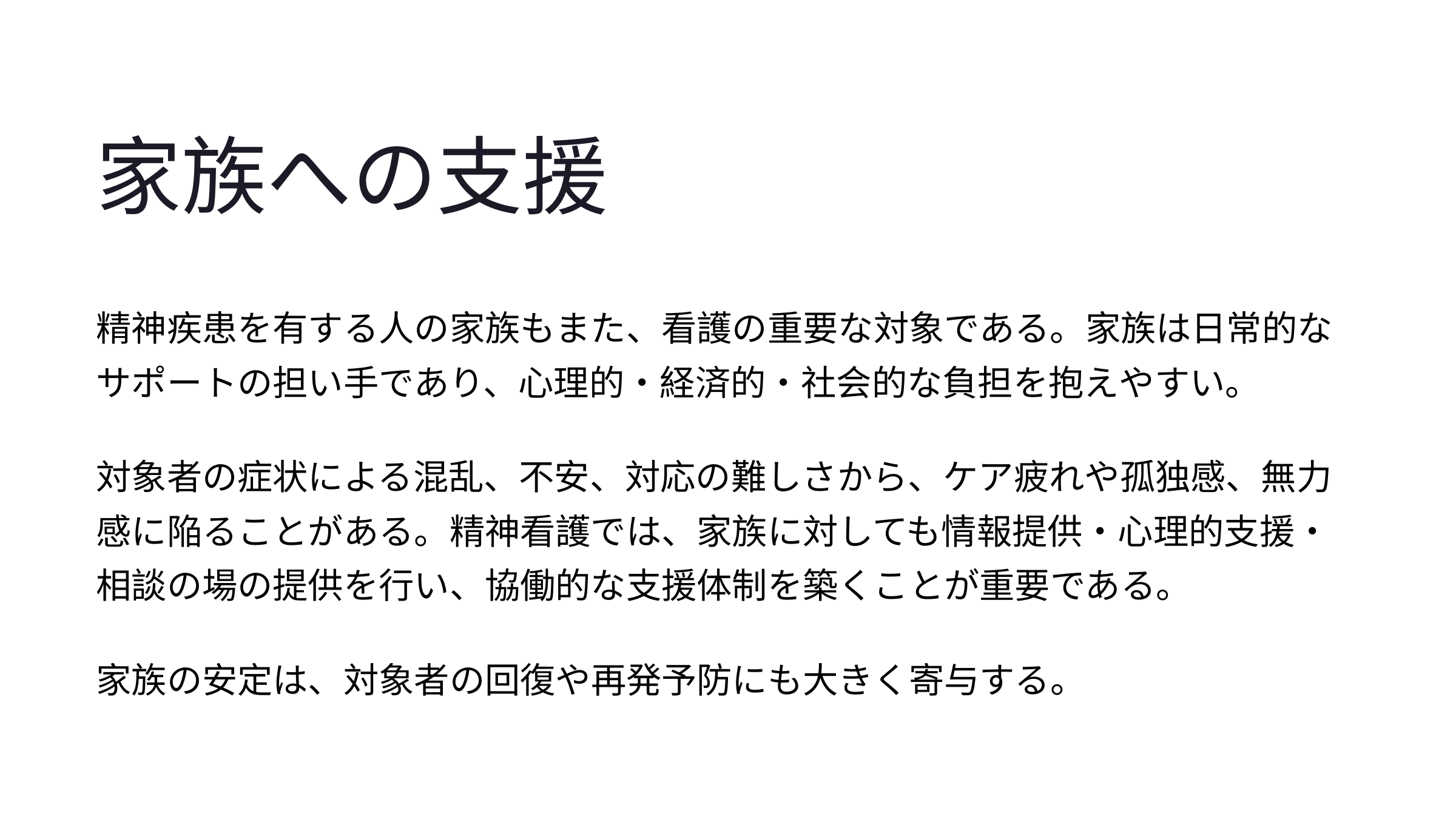

家族への支援
精神疾患を有する人の家族もまた、看護の重要な対象である。家族は日常的なサポートの担い手であり、心理的・経済的・社会的な負担を抱えやすい。
対象者の症状による混乱、不安、対応の難しさから、ケア疲れや孤独感、無力感に陥ることがある。精神看護では、家族に対しても情報提供・心理的支援・相談の場の提供を行い、協働的な支援体制を築くことが重要である。
家族の安定は、対象者の回復や再発予防にも大きく寄与する。